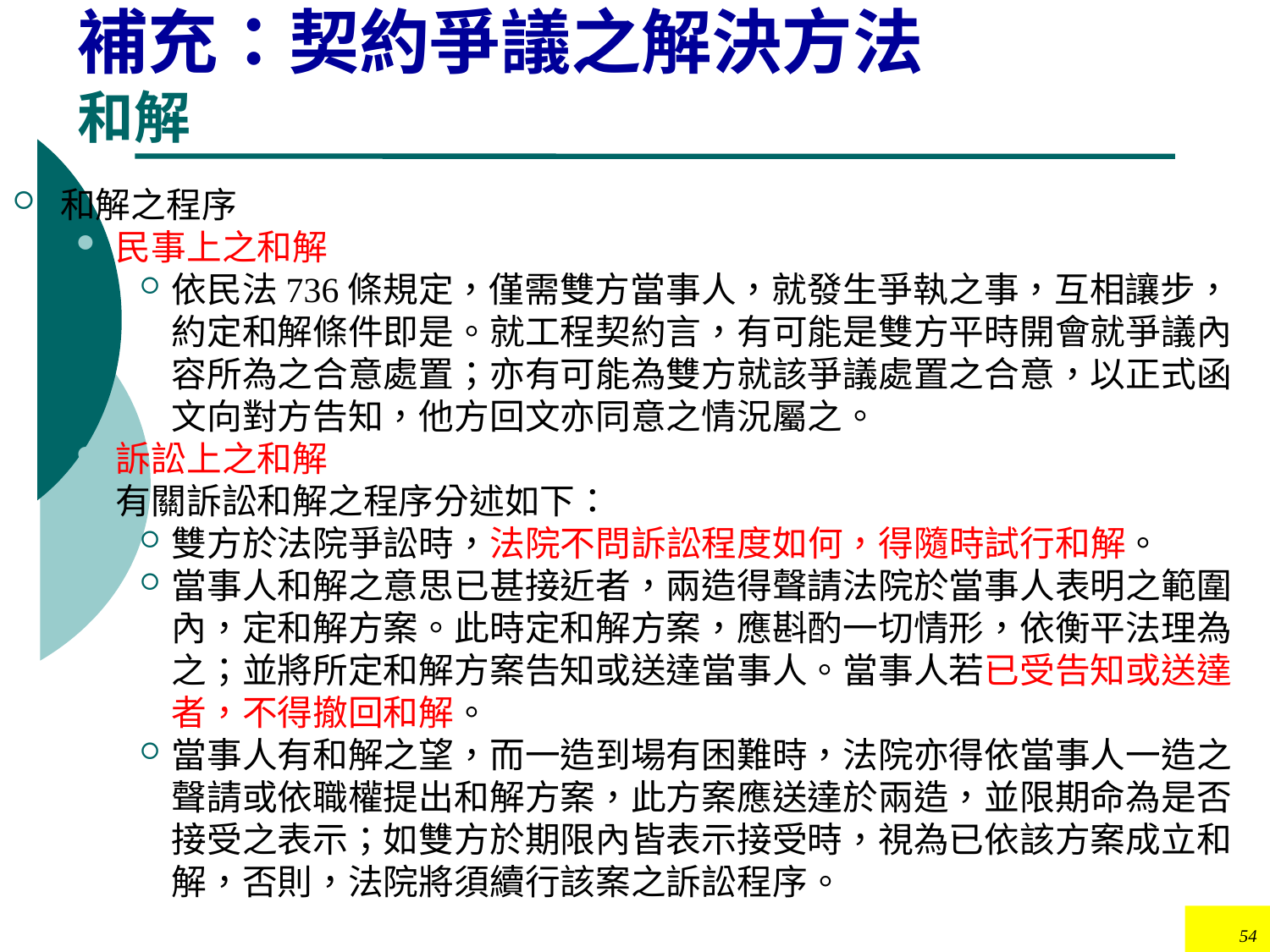

# 補充：契約爭議之解決方法 和解
和解之程序
民事上之和解
依民法736條規定，僅需雙方當事人，就發生爭執之事，互相讓步，約定和解條件即是。就工程契約言，有可能是雙方平時開會就爭議內容所為之合意處置；亦有可能為雙方就該爭議處置之合意，以正式函文向對方告知，他方回文亦同意之情況屬之。
訴訟上之和解
有關訴訟和解之程序分述如下：
雙方於法院爭訟時，法院不問訴訟程度如何，得隨時試行和解。
當事人和解之意思已甚接近者，兩造得聲請法院於當事人表明之範圍內，定和解方案。此時定和解方案，應斟酌一切情形，依衡平法理為之；並將所定和解方案告知或送達當事人。當事人若已受告知或送達者，不得撤回和解。
當事人有和解之望，而一造到場有困難時，法院亦得依當事人一造之聲請或依職權提出和解方案，此方案應送達於兩造，並限期命為是否接受之表示；如雙方於期限內皆表示接受時，視為已依該方案成立和解，否則，法院將須續行該案之訴訟程序。
54